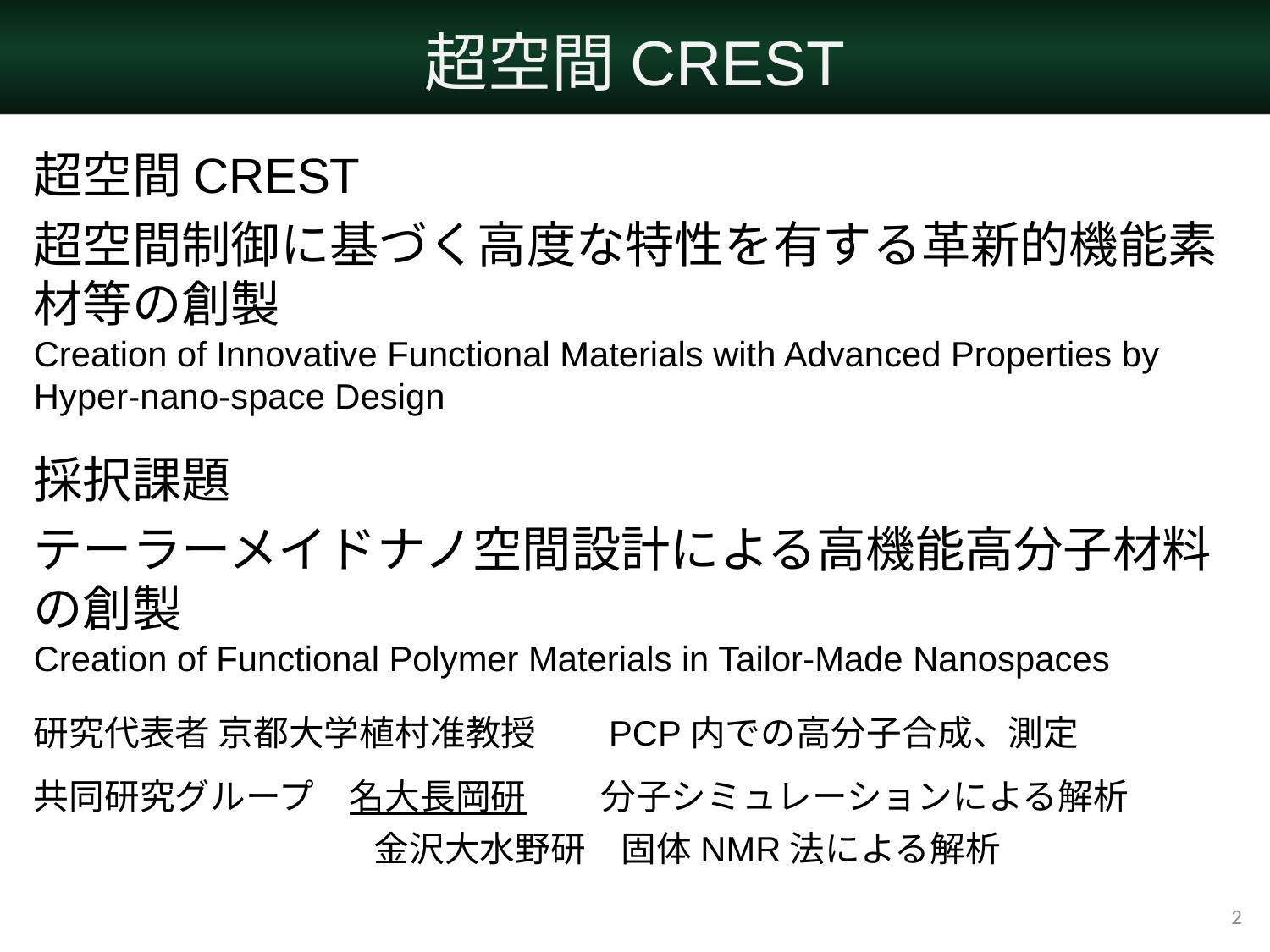

# 超空間CREST
超空間CREST
超空間制御に基づく高度な特性を有する革新的機能素材等の創製
Creation of Innovative Functional Materials with Advanced Properties by Hyper-nano-space Design
採択課題
テーラーメイドナノ空間設計による高機能高分子材料の創製
Creation of Functional Polymer Materials in Tailor-Made Nanospaces
研究代表者 京都大学植村准教授	　   PCP内での高分子合成、測定
共同研究グループ　名大長岡研	　   分子シミュレーションによる解析
		　　  金沢大水野研　固体NMR法による解析
2